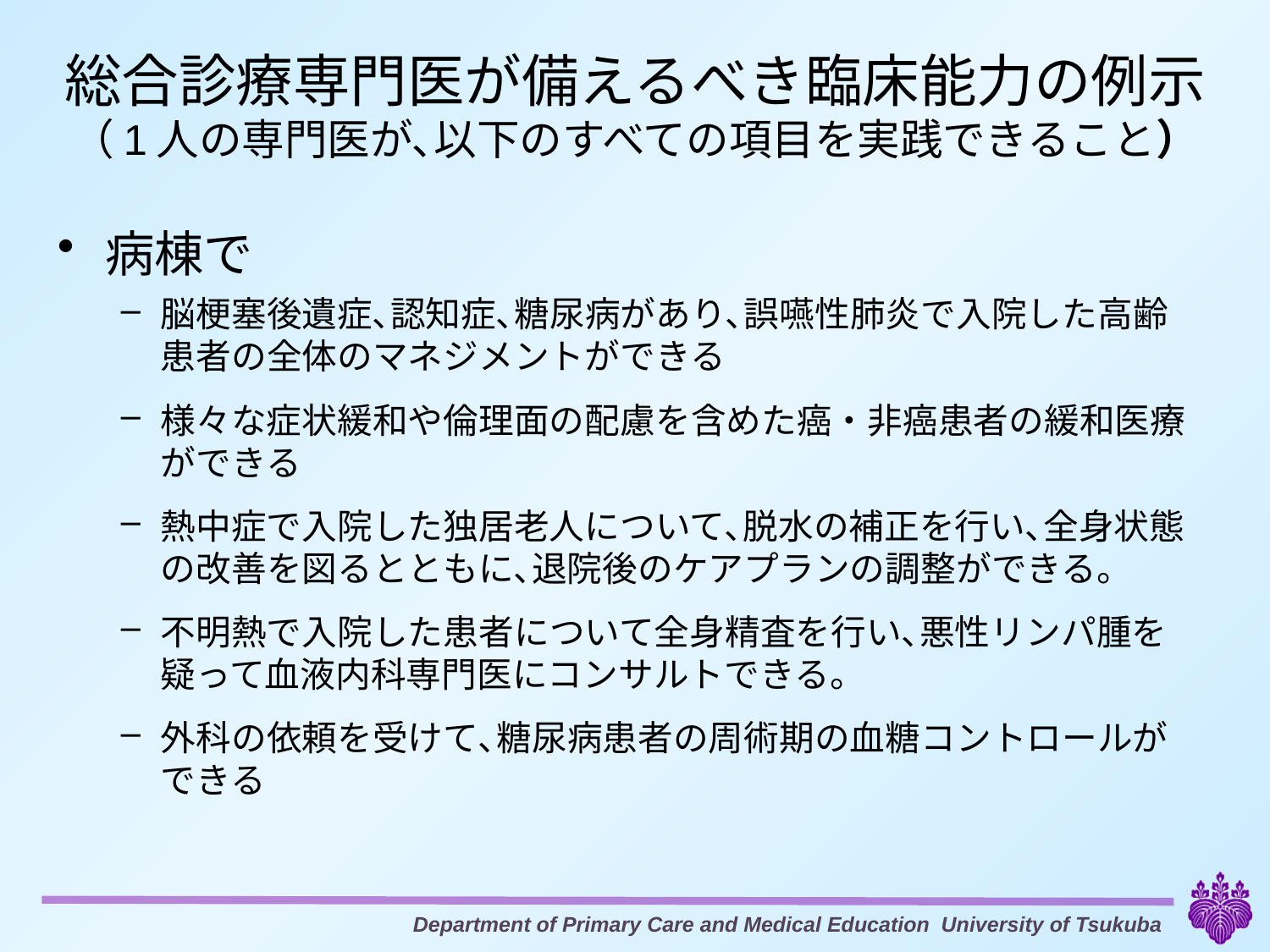

# 総合診療専門医が備えるべき臨床能力の例示 （1人の専門医が､以下のすべての項目を実践できること）
病棟で
脳梗塞後遺症､認知症､糖尿病があり､誤嚥性肺炎で入院した高齢患者の全体のマネジメントができる
様々な症状緩和や倫理面の配慮を含めた癌・非癌患者の緩和医療ができる
熱中症で入院した独居老人について､脱水の補正を行い､全身状態の改善を図るとともに､退院後のケアプランの調整ができる。
不明熱で入院した患者について全身精査を行い､悪性リンパ腫を疑って血液内科専門医にコンサルトできる。
外科の依頼を受けて､糖尿病患者の周術期の血糖コントロールができる